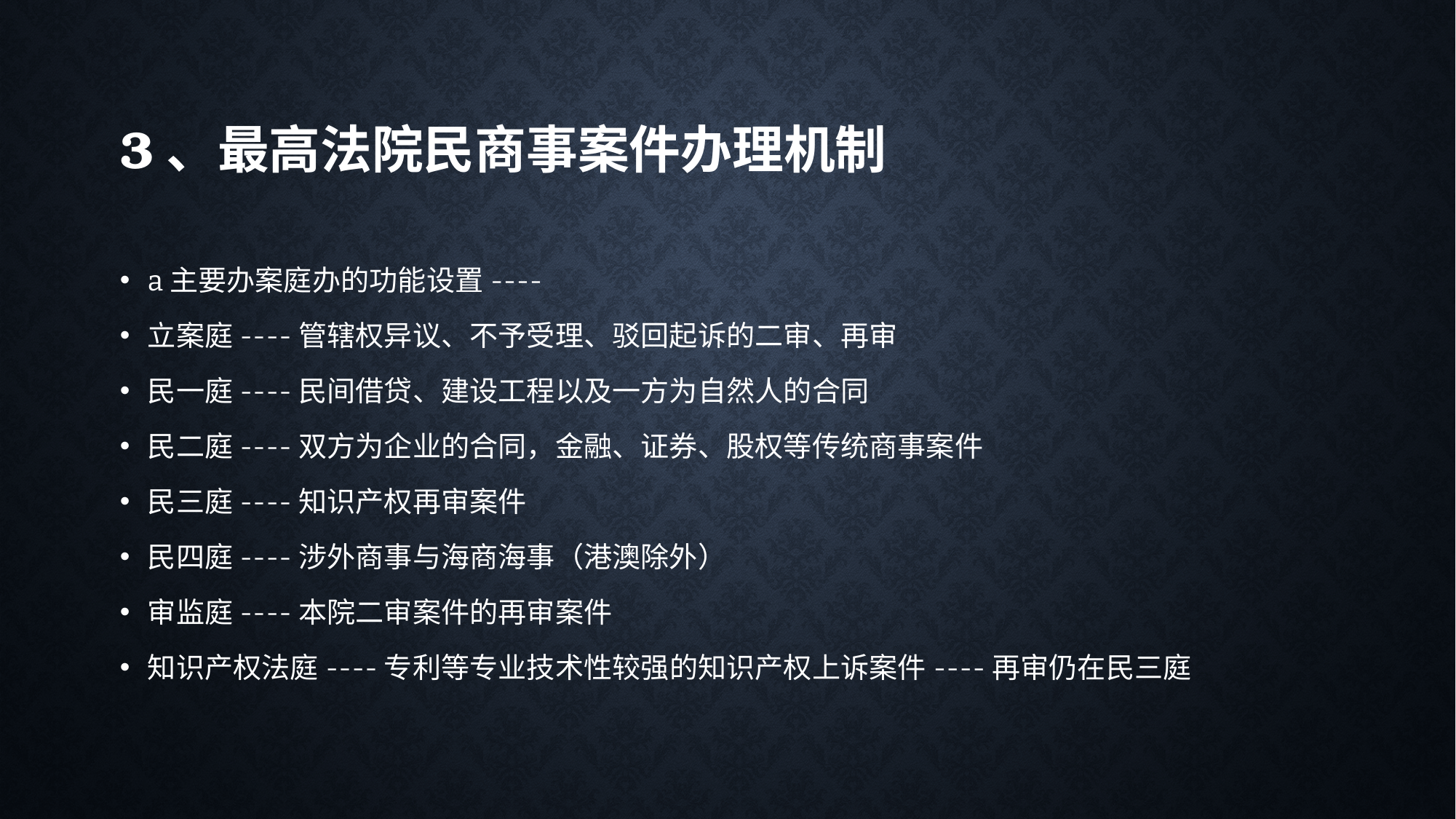

# 3、最高法院民商事案件办理机制
a主要办案庭办的功能设置----
立案庭----管辖权异议、不予受理、驳回起诉的二审、再审
民一庭----民间借贷、建设工程以及一方为自然人的合同
民二庭----双方为企业的合同，金融、证券、股权等传统商事案件
民三庭----知识产权再审案件
民四庭----涉外商事与海商海事（港澳除外）
审监庭----本院二审案件的再审案件
知识产权法庭----专利等专业技术性较强的知识产权上诉案件----再审仍在民三庭